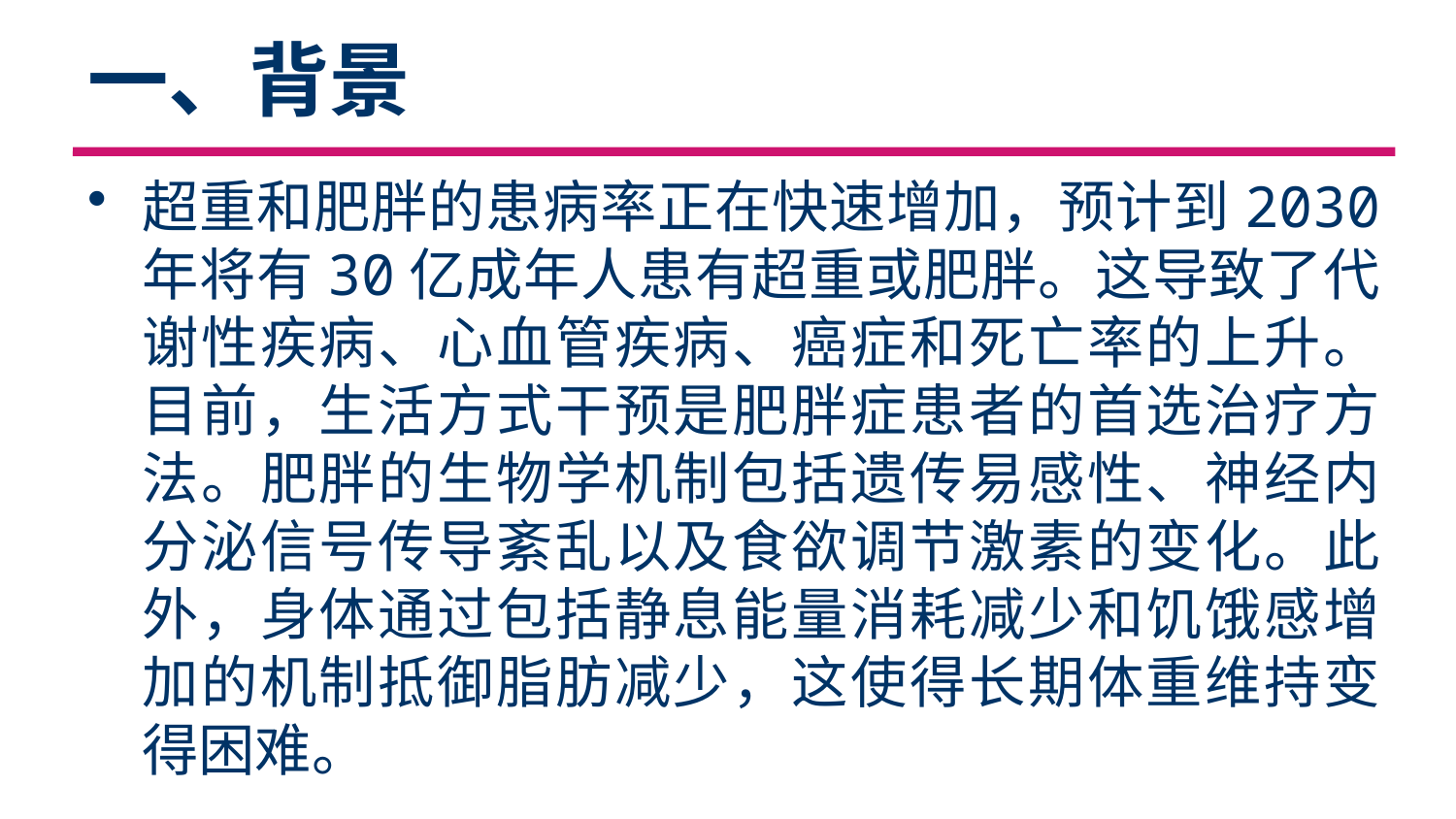

# 一、背景

超重和肥胖的患病率正在快速增加，预计到2030 年将有30亿成年人患有超重或肥胖。这导致了代谢性疾病、心血管疾病、癌症和死亡率的上升。目前，生活方式干预是肥胖症患者的首选治疗方法。肥胖的生物学机制包括遗传易感性、神经内分泌信号传导紊乱以及食欲调节激素的变化。此外，身体通过包括静息能量消耗减少和饥饿感增加的机制抵御脂肪减少，这使得长期体重维持变得困难。